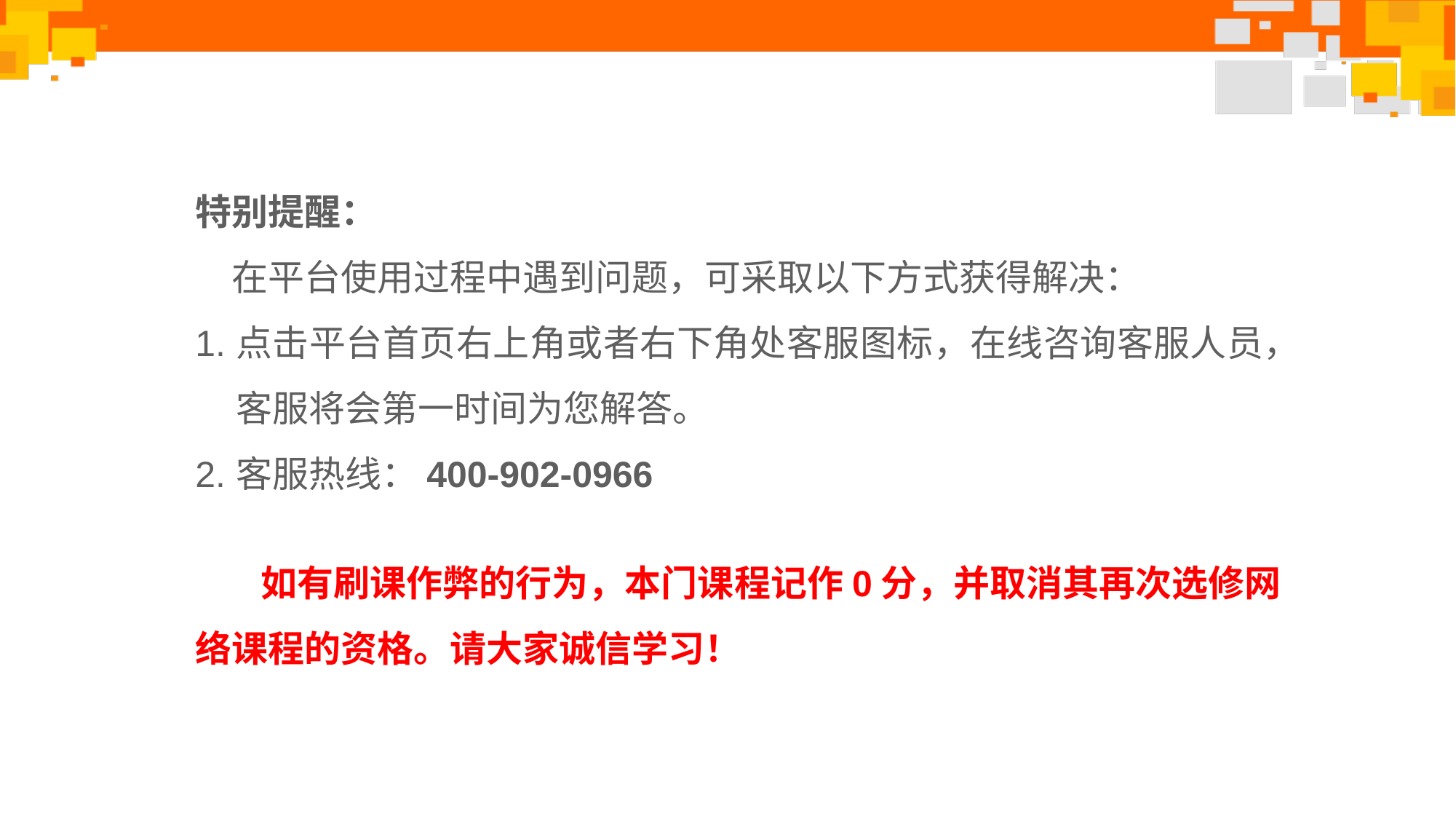

特别提醒：
在平台使用过程中遇到问题，可采取以下方式获得解决：
点击平台首页右上角或者右下角处客服图标，在线咨询客服人员，客服将会第一时间为您解答。
客服热线：400-902-0966

       如有刷课作弊的行为，本门课程记作0分，并取消其再次选修网络课程的资格。请大家诚信学习！